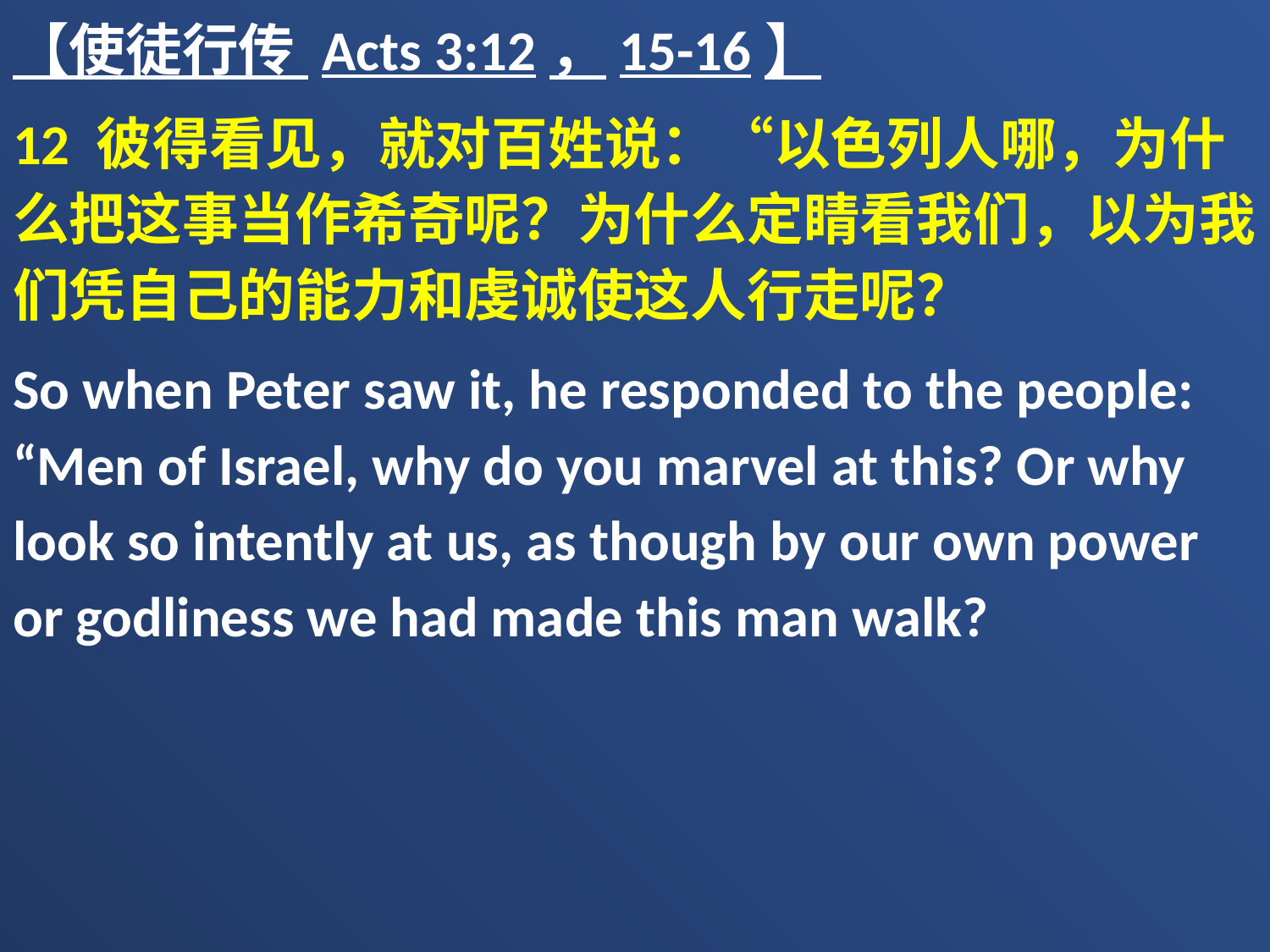

【使徒行传 Acts 3:12，15-16】
12 彼得看见，就对百姓说：“以色列人哪，为什么把这事当作希奇呢？为什么定睛看我们，以为我们凭自己的能力和虔诚使这人行走呢？
So when Peter saw it, he responded to the people: “Men of Israel, why do you marvel at this? Or why look so intently at us, as though by our own power or godliness we had made this man walk?